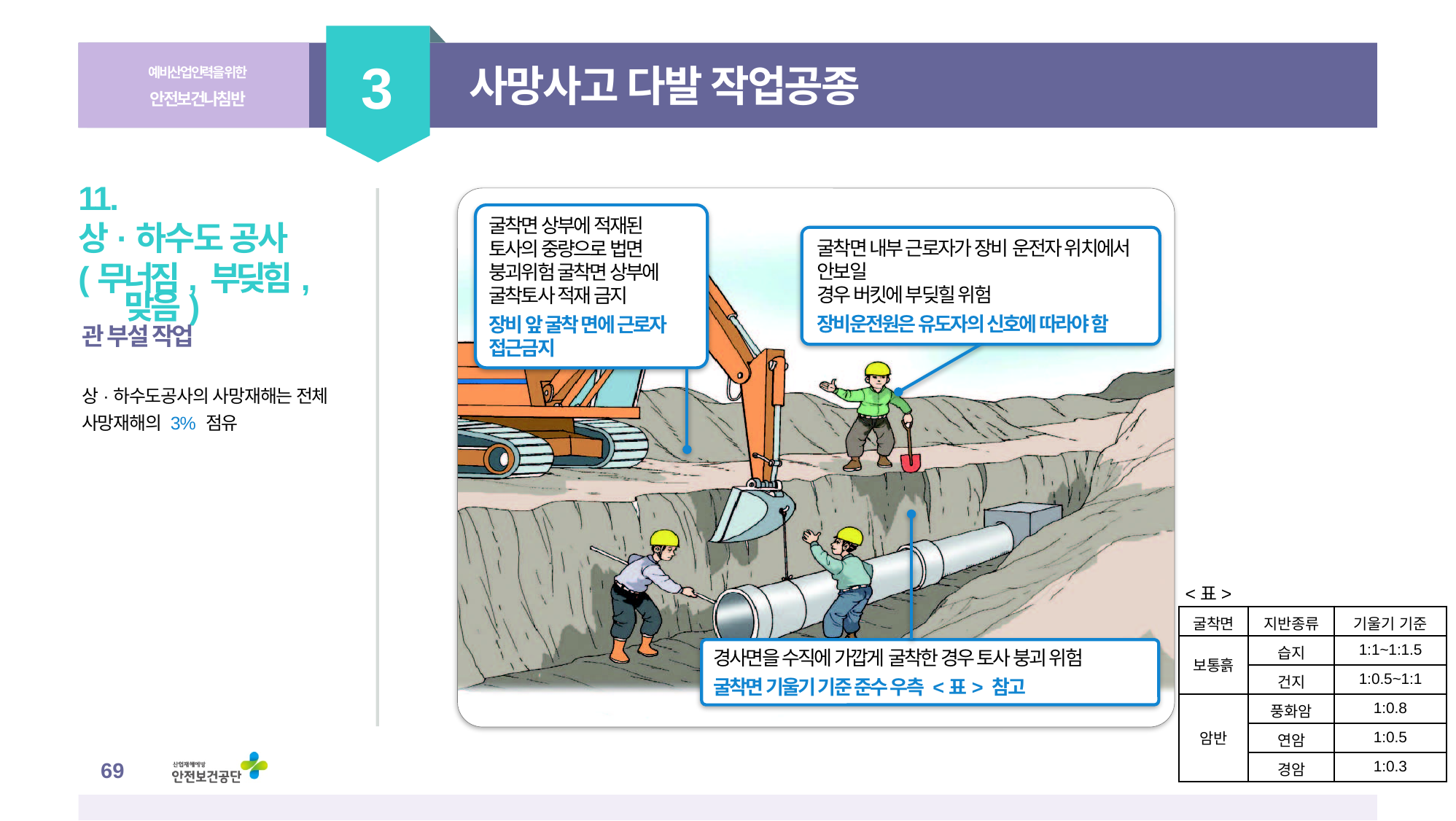

3
예비산업인력을 위한
안전보건나침반
사망사고 다발 작업공종
11.
상·하수도 공사
(무너짐, 부딪힘, 맞음)

굴착면 상부에 적재된 토사의 중량으로 법면 붕괴위험 굴착면 상부에 굴착토사 적재 금지
장비 앞 굴착 면에 근로자 접근금지
굴착면 내부 근로자가 장비 운전자 위치에서 안보일
경우 버킷에 부딪힐 위험
장비운전원은 유도자의 신호에 따라야 함
경사면을 수직에 가깝게 굴착한 경우 토사 붕괴 위험
굴착면 기울기 기준 준수 우측 <표> 참고
관 부설 작업
상·하수도공사의 사망재해는 전체
사망재해의 3% 점유
<표>
| 굴착면 | 지반종류 | 기울기 기준 |
| --- | --- | --- |
| 보통흙 | 습지 | 1:1~1:1.5 |
|  | 건지 | 1:0.5~1:1 |
| 암반 | 풍화암 | 1:0.8 |
|  | 연암 | 1:0.5 |
|  | 경암 | 1:0.3 |